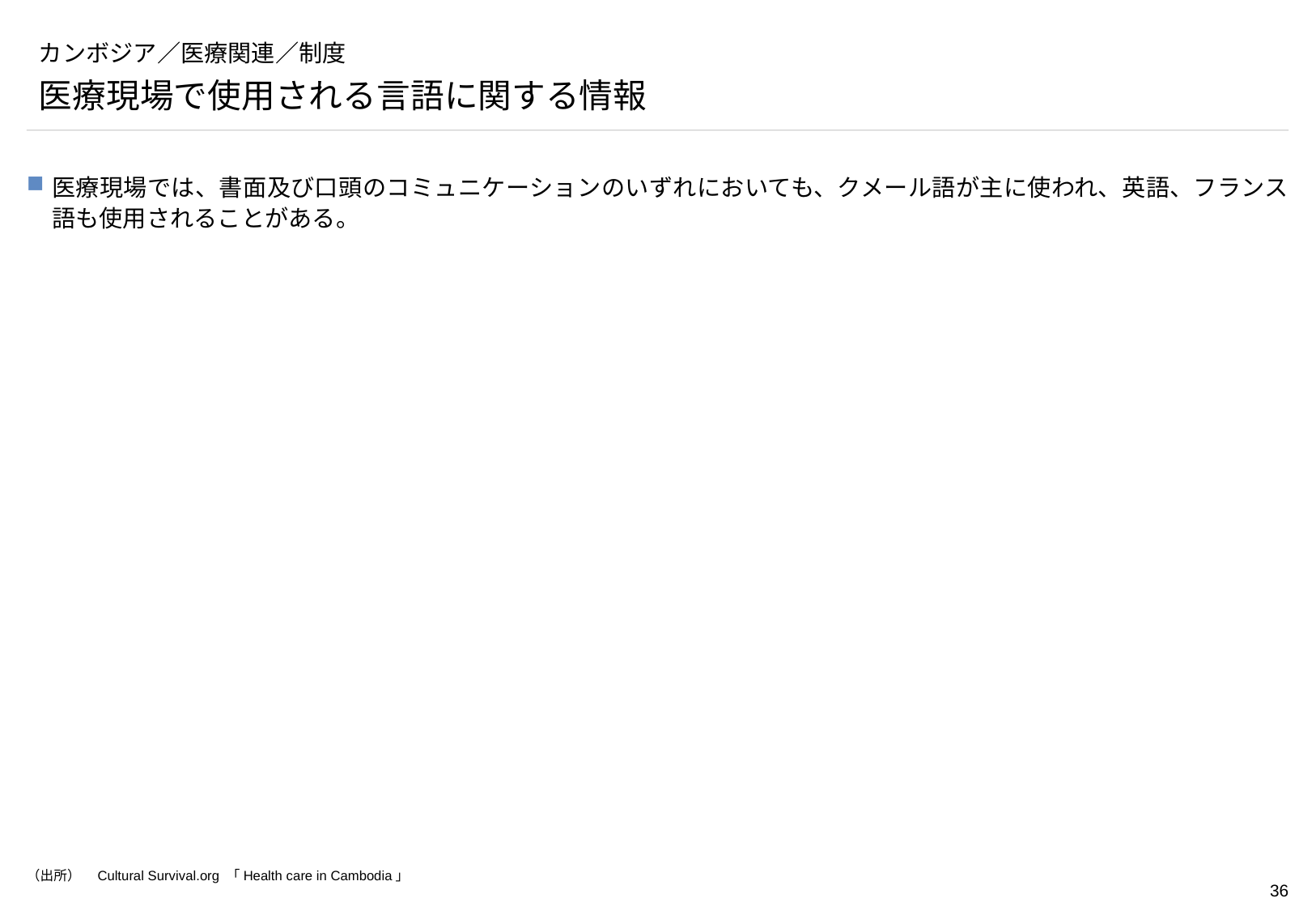

# カンボジア／医療関連／制度
医療現場で使用される言語に関する情報

医療現場では、書面及び口頭のコミュニケーションのいずれにおいても、クメール語が主に使われ、英語、フランス語も使用されることがある。
（出所）　Cultural Survival.org 「Health care in Cambodia」